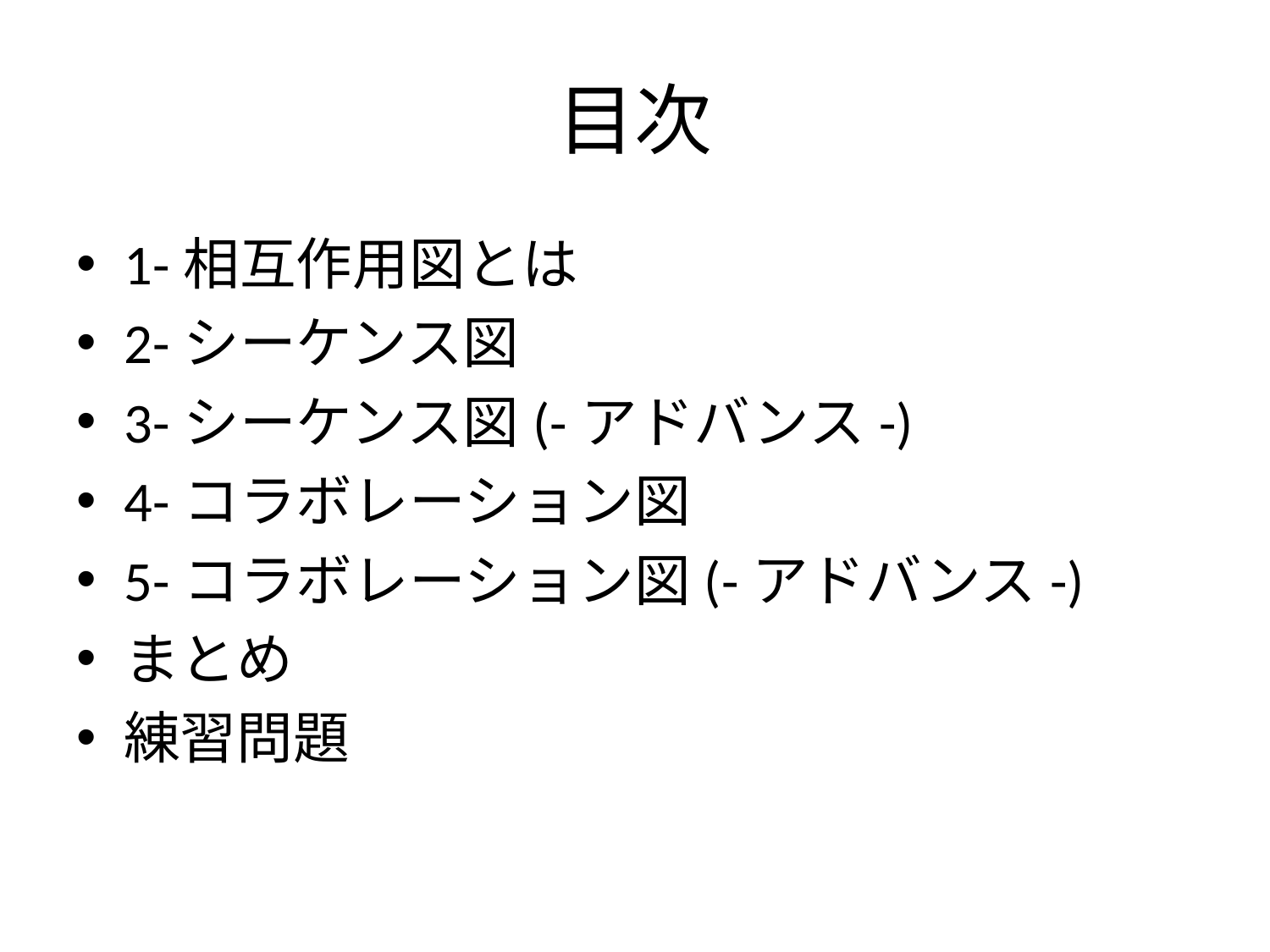

# 目次
1-相互作用図とは
2-シーケンス図
3-シーケンス図(-アドバンス-)
4-コラボレーション図
5-コラボレーション図(-アドバンス-)
まとめ
練習問題